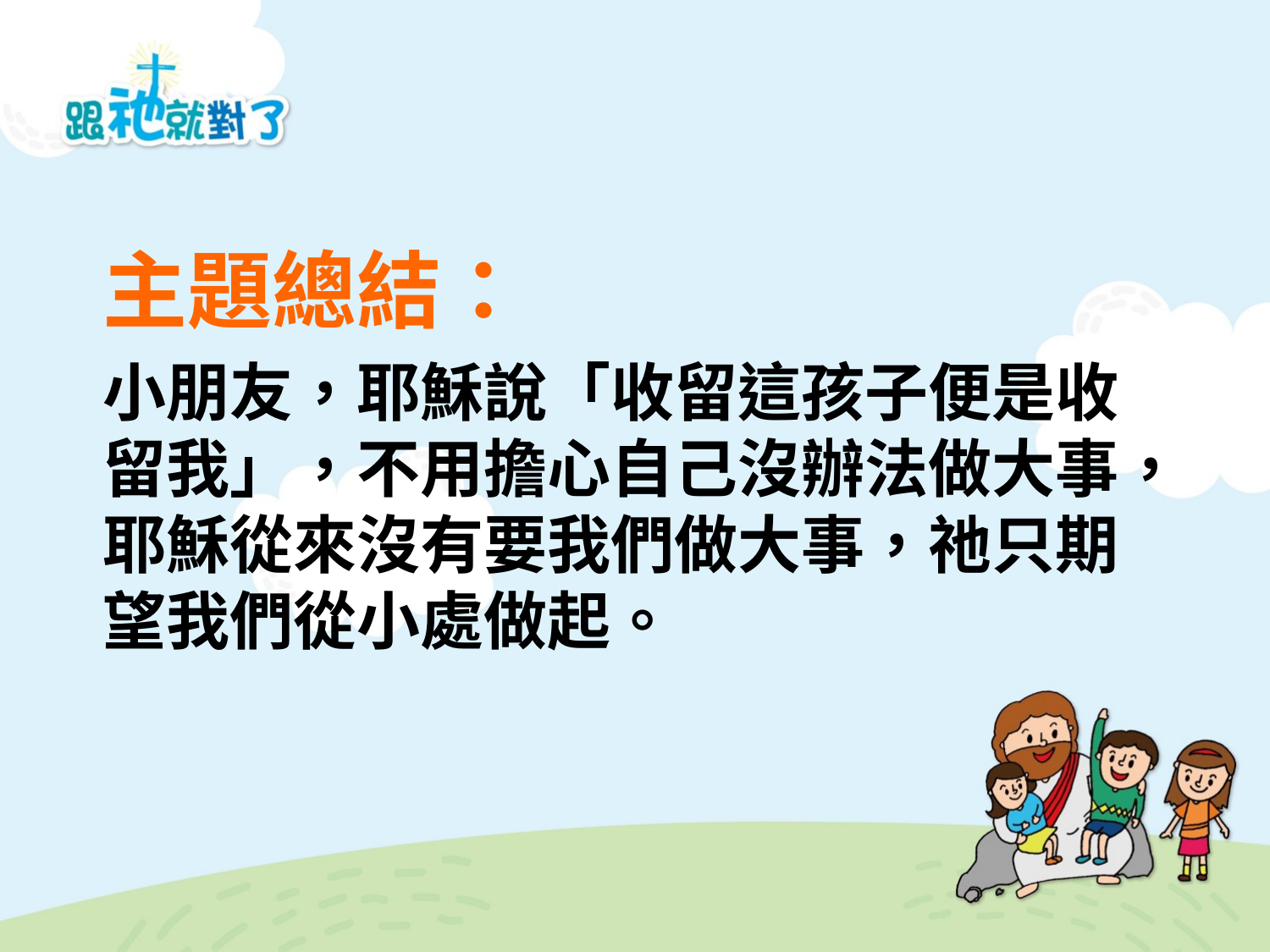

主題總結：
小朋友，耶穌說「收留這孩子便是收留我」，不用擔心自己沒辦法做大事，耶穌從來沒有要我們做大事，祂只期望我們從小處做起。